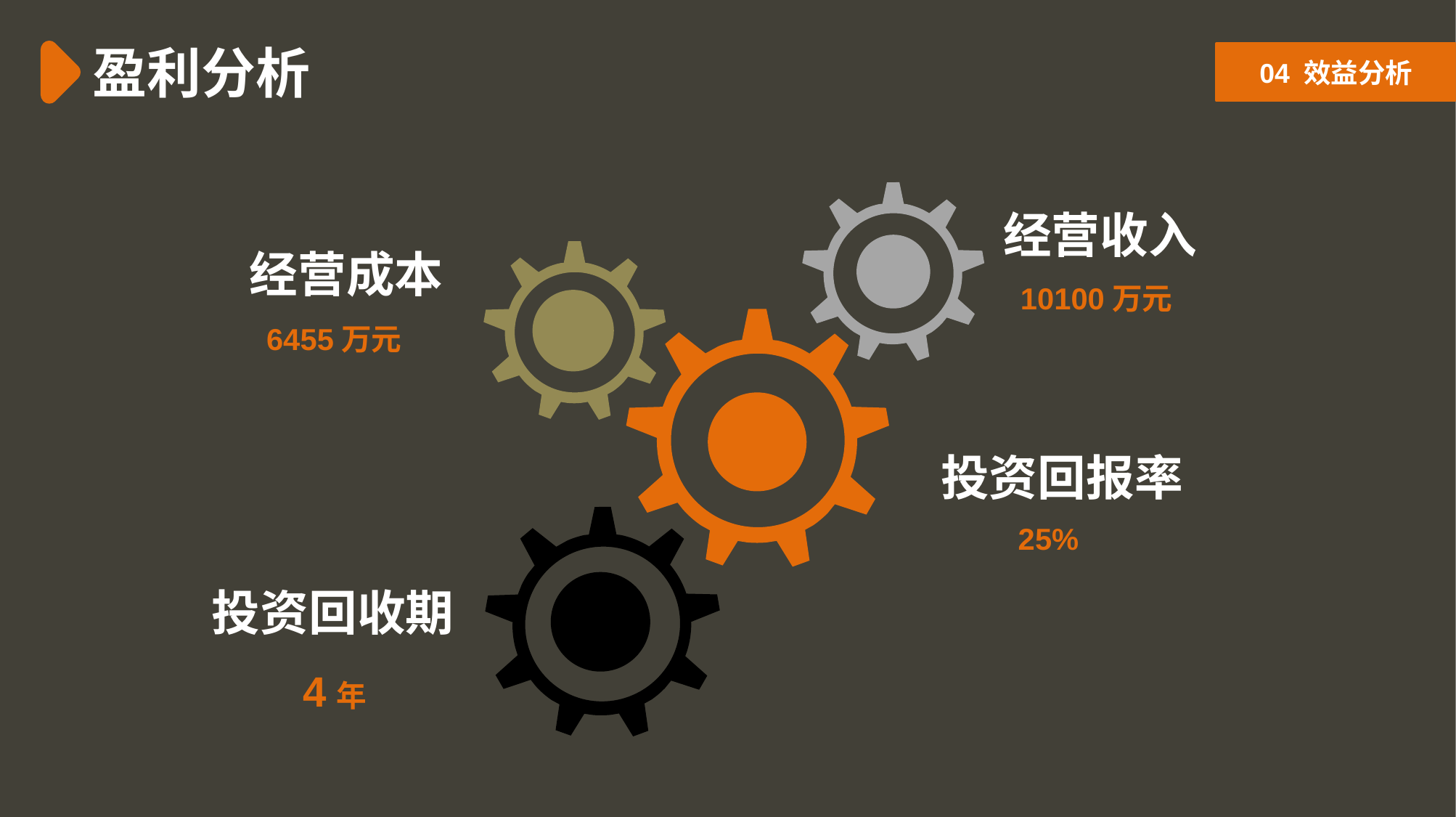

盈利分析
04 效益分析

经营收入

经营成本

10100万元

6455万元

投资回报率
25%

投资回收期
4年